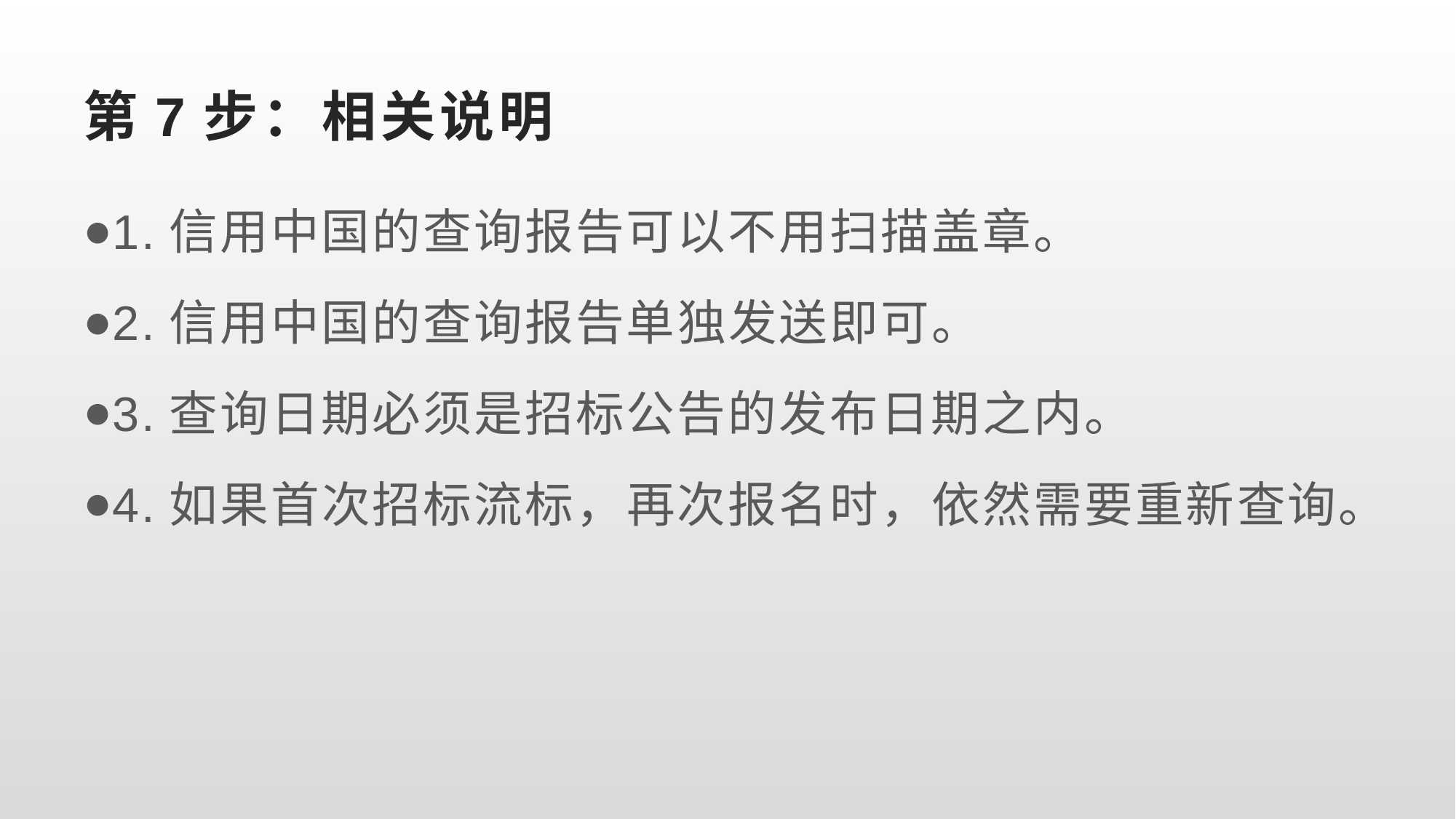

# 第7步：相关说明
1.信用中国的查询报告可以不用扫描盖章。
2.信用中国的查询报告单独发送即可。
3.查询日期必须是招标公告的发布日期之内。
4.如果首次招标流标，再次报名时，依然需要重新查询。